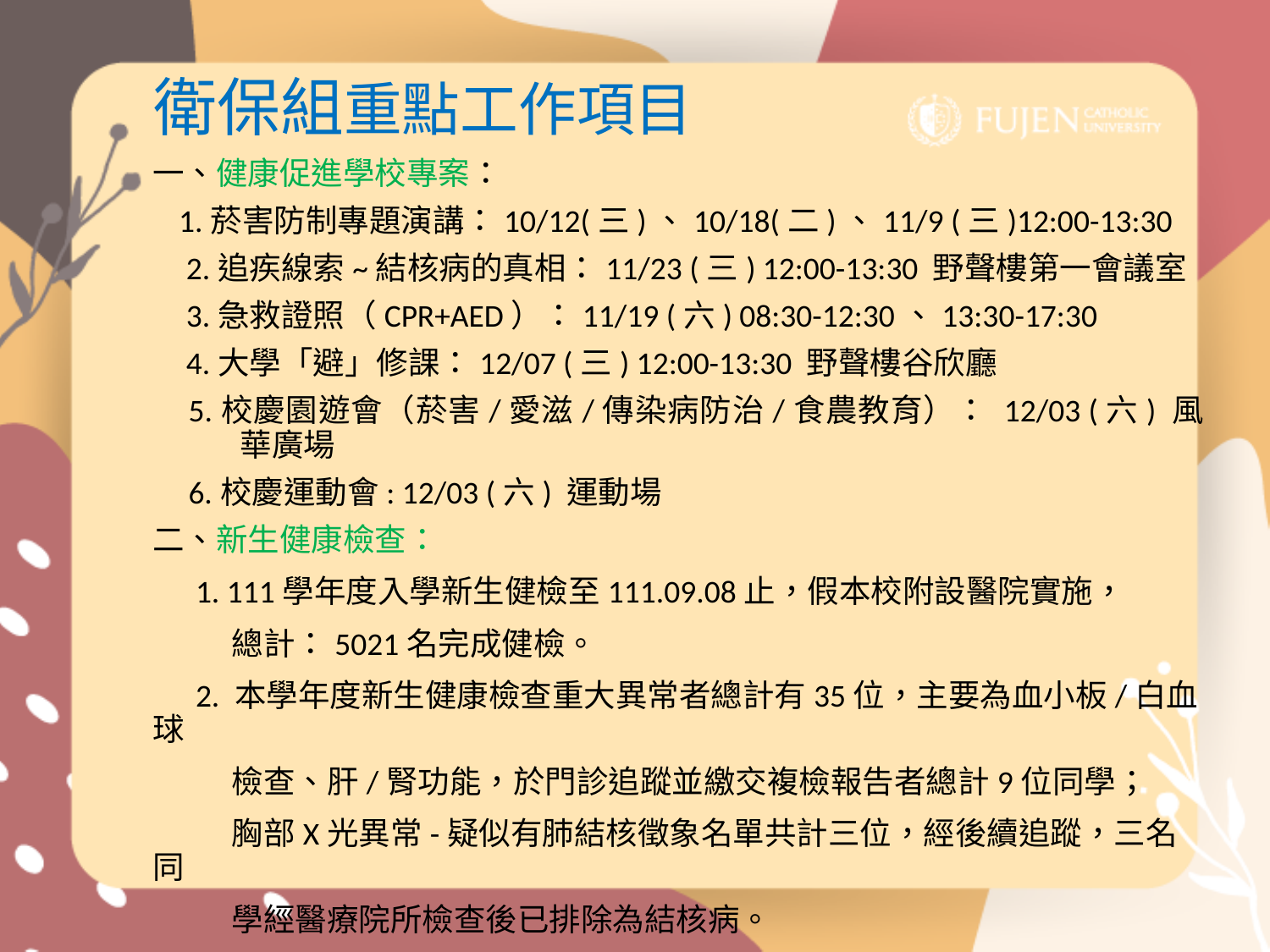

# 衛保組重點工作項目
一、健康促進學校專案：
  1.菸害防制專題演講：10/12(三)、10/18(二)、11/9 (三)12:00-13:30
   2.追疾線索~結核病的真相：11/23 (三) 12:00-13:30 野聲樓第一會議室
   3.急救證照（CPR+AED）：11/19 (六) 08:30-12:30、13:30-17:30
   4.大學「避」修課：12/07 (三) 12:00-13:30 野聲樓谷欣廳
   5.校慶園遊會（菸害/愛滋/傳染病防治/食農教育）： 12/03 (六) 風華廣場
     6.校慶運動會: 12/03 (六) 運動場
二、新生健康檢查：
      1. 111學年度入學新生健檢至111.09.08止，假本校附設醫院實施，
          總計：5021名完成健檢。
      2. 本學年度新生健康檢查重大異常者總計有35位，主要為血小板/白血球
          檢查、肝/腎功能，於門診追蹤並繳交複檢報告者總計9位同學；
          胸部X光異常-疑似有肺結核徵象名單共計三位，經後續追蹤，三名同
          學經醫療院所檢查後已排除為結核病。